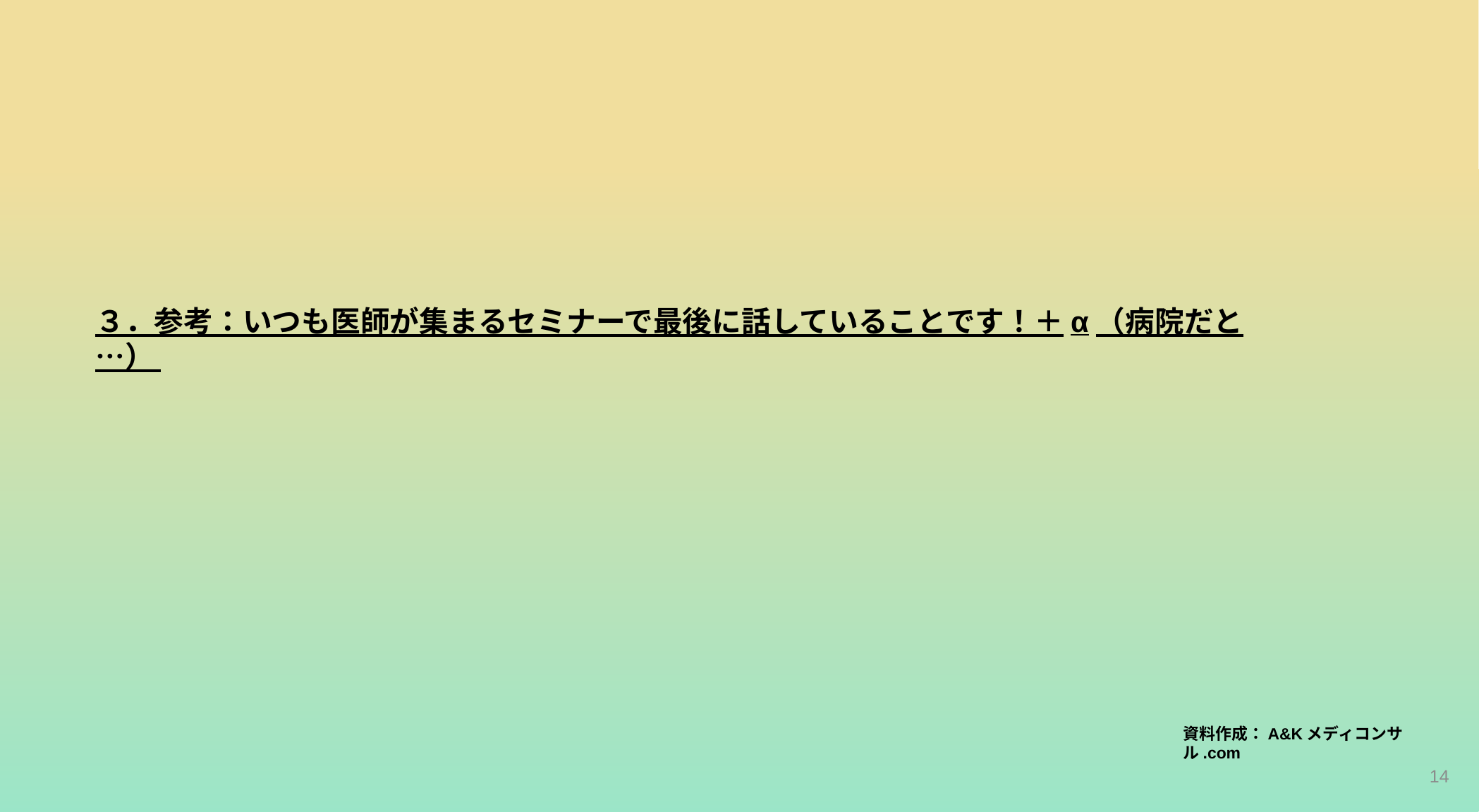

３．参考：いつも医師が集まるセミナーで最後に話していることです！＋α（病院だと…）
資料作成：A&Kメディコンサル.com
14